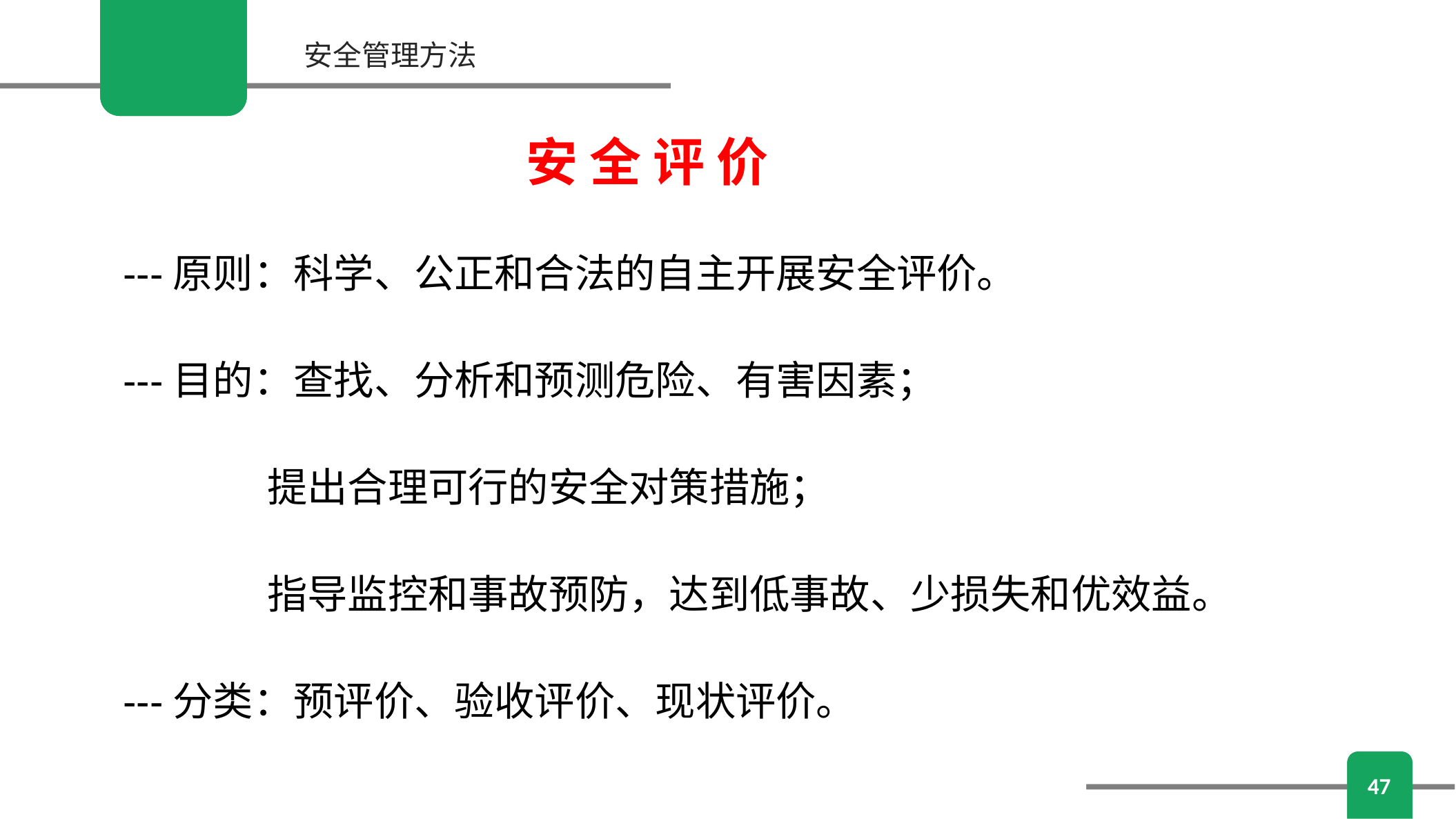

安全管理方法
安 全 评 价
---原则：科学、公正和合法的自主开展安全评价。
---目的：查找、分析和预测危险、有害因素；
               提出合理可行的安全对策措施；
               指导监控和事故预防，达到低事故、少损失和优效益。
---分类：预评价、验收评价、现状评价。
47